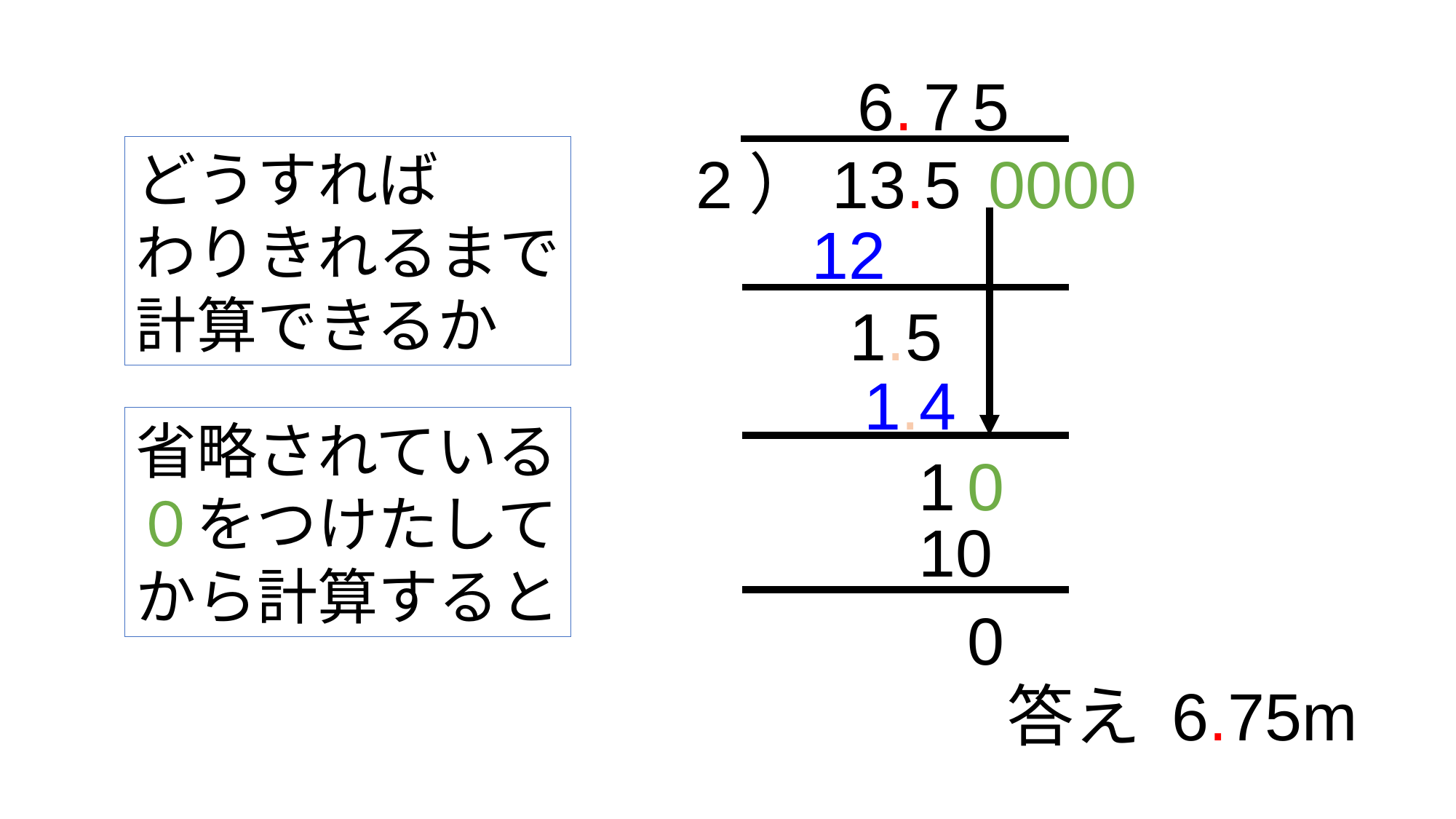

6.
7
5
どうすれば
わりきれるまで
計算できるか
2）13.5
0000
12
1.5
1.4
省略されている
０をつけたして
から計算すると
0
1
10
0
答え 6.75m